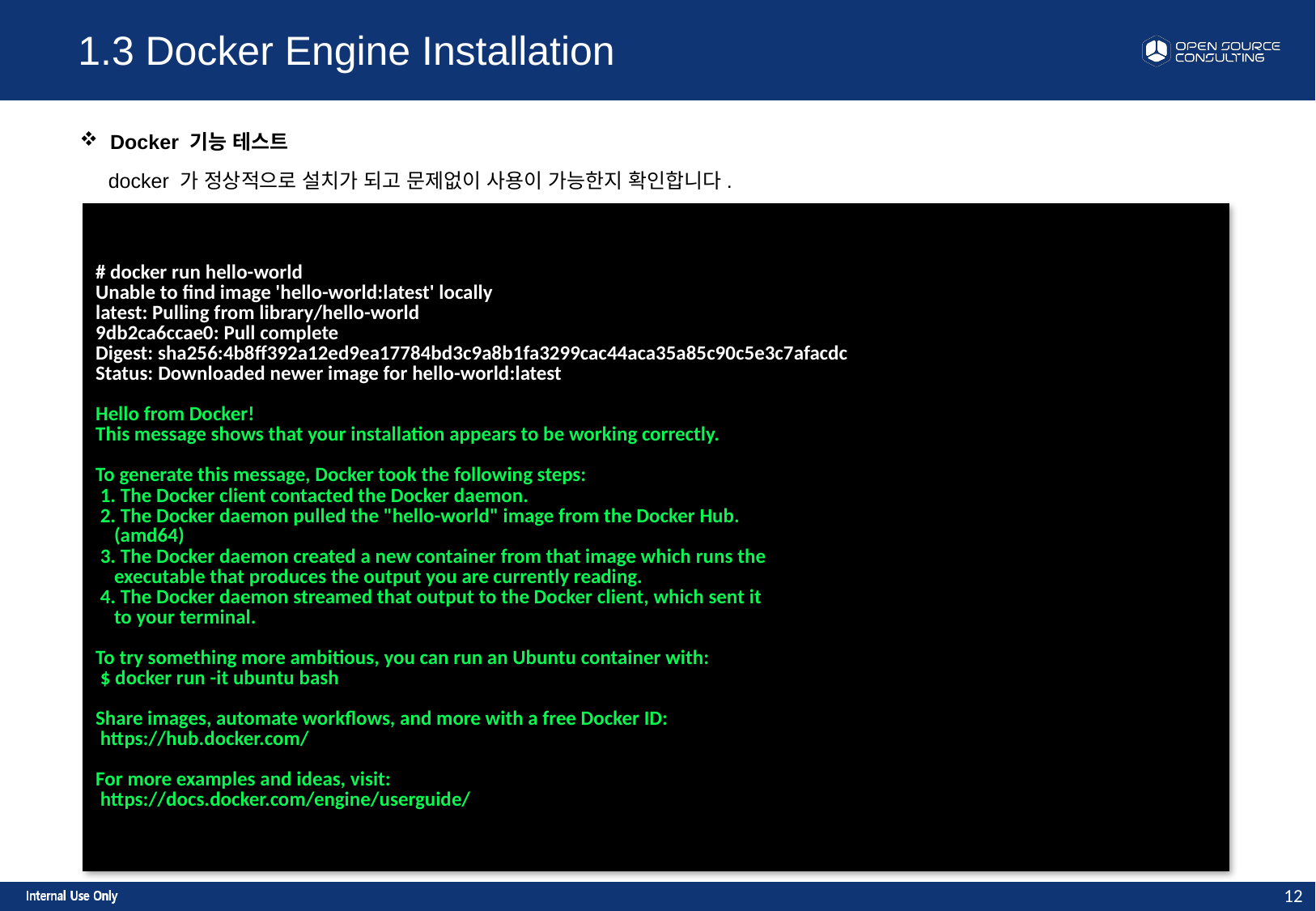

1.3 Docker Engine Installation
Docker 기능 테스트
     docker 가 정상적으로 설치가 되고 문제없이 사용이 가능한지 확인합니다.
| # docker run hello-world Unable to find image 'hello-world:latest' locally latest: Pulling from library/hello-world 9db2ca6ccae0: Pull complete Digest: sha256:4b8ff392a12ed9ea17784bd3c9a8b1fa3299cac44aca35a85c90c5e3c7afacdc Status: Downloaded newer image for hello-world:latest Hello from Docker! This message shows that your installation appears to be working correctly. To generate this message, Docker took the following steps: 1. The Docker client contacted the Docker daemon. 2. The Docker daemon pulled the "hello-world" image from the Docker Hub. (amd64) 3. The Docker daemon created a new container from that image which runs the executable that produces the output you are currently reading. 4. The Docker daemon streamed that output to the Docker client, which sent it to your terminal. To try something more ambitious, you can run an Ubuntu container with: $ docker run -it ubuntu bash Share images, automate workflows, and more with a free Docker ID: https://hub.docker.com/ For more examples and ideas, visit: https://docs.docker.com/engine/userguide/ |
| --- |
12